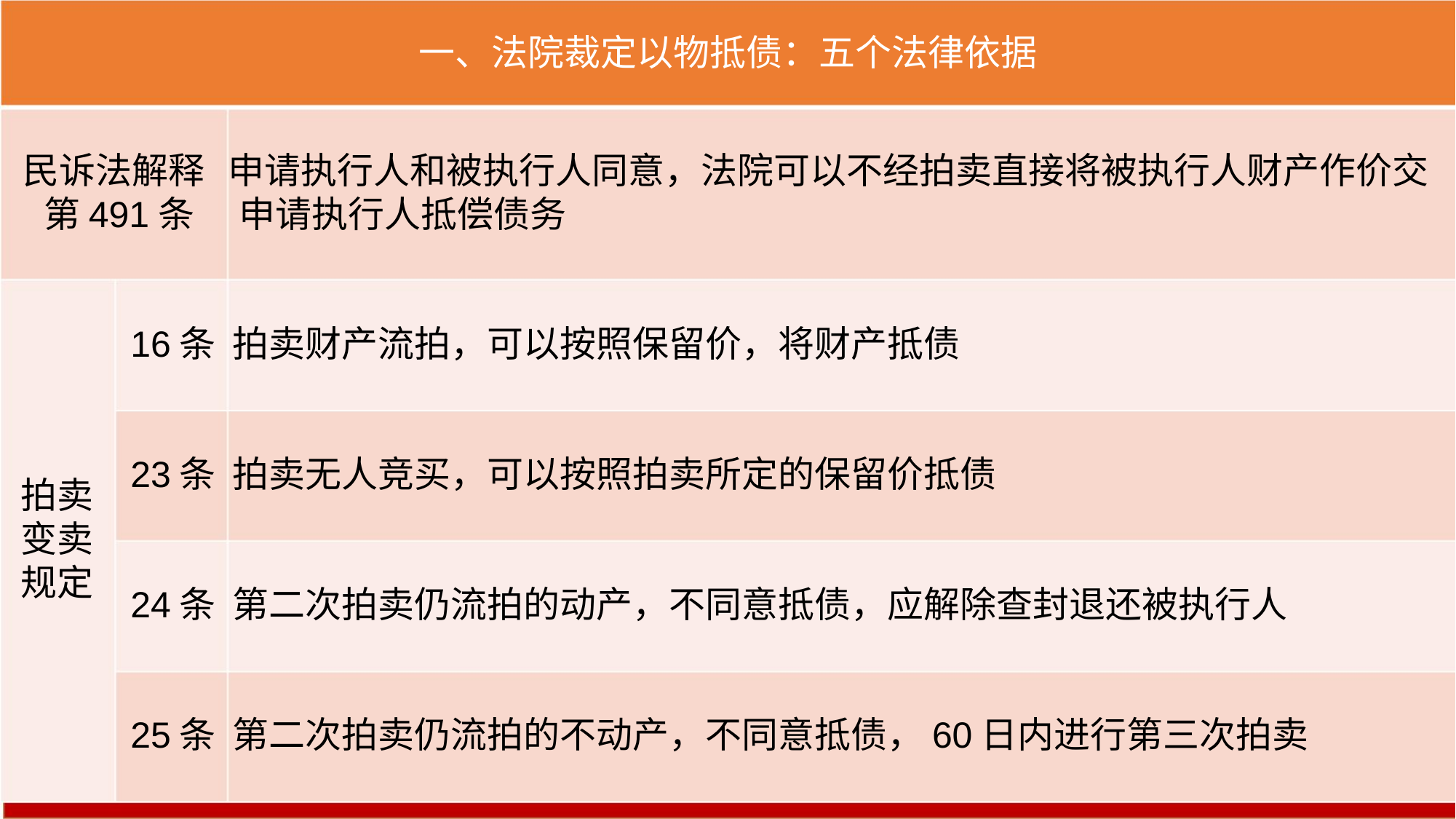

一、法院裁定以物抵债：五个法律依据
民诉法解释 申请执行人和被执行人同意，法院可以不经拍卖直接将被执行人财产作价交
第491条 申请执行人抵偿债务
16条 拍卖财产流拍，可以按照保留价，将财产抵债
23条 拍卖无人竞买，可以按照拍卖所定的保留价抵债
拍卖
变卖
规定
24条 第二次拍卖仍流拍的动产，不同意抵债，应解除查封退还被执行人
25条 第二次拍卖仍流拍的不动产，不同意抵债，60日内进行第三次拍卖